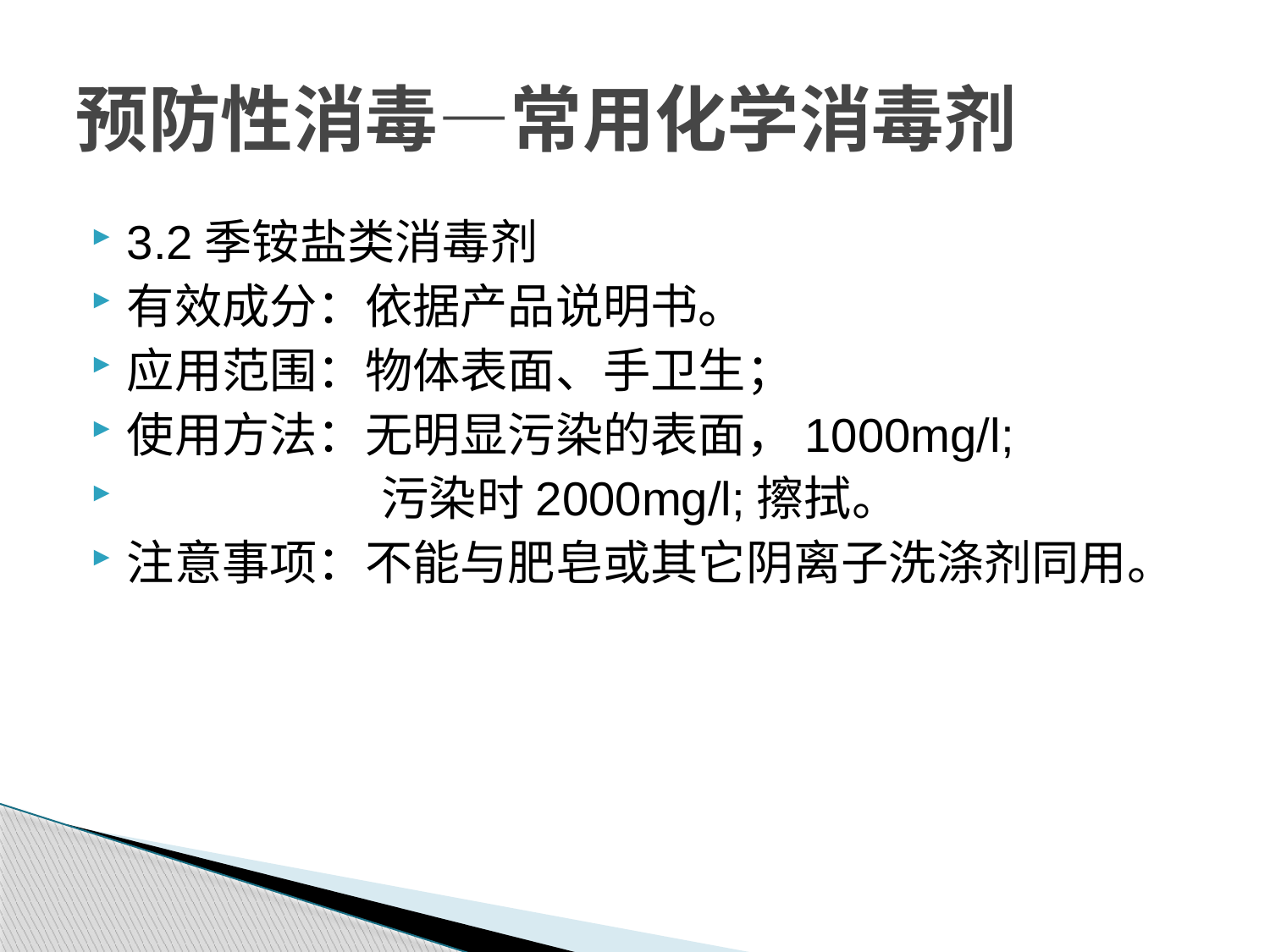

# 预防性消毒—常用化学消毒剂
3.2季铵盐类消毒剂
有效成分：依据产品说明书。
应用范围：物体表面、手卫生；
使用方法：无明显污染的表面，1000mg/l;
                       污染时2000mg/l;擦拭。
注意事项：不能与肥皂或其它阴离子洗涤剂同用。